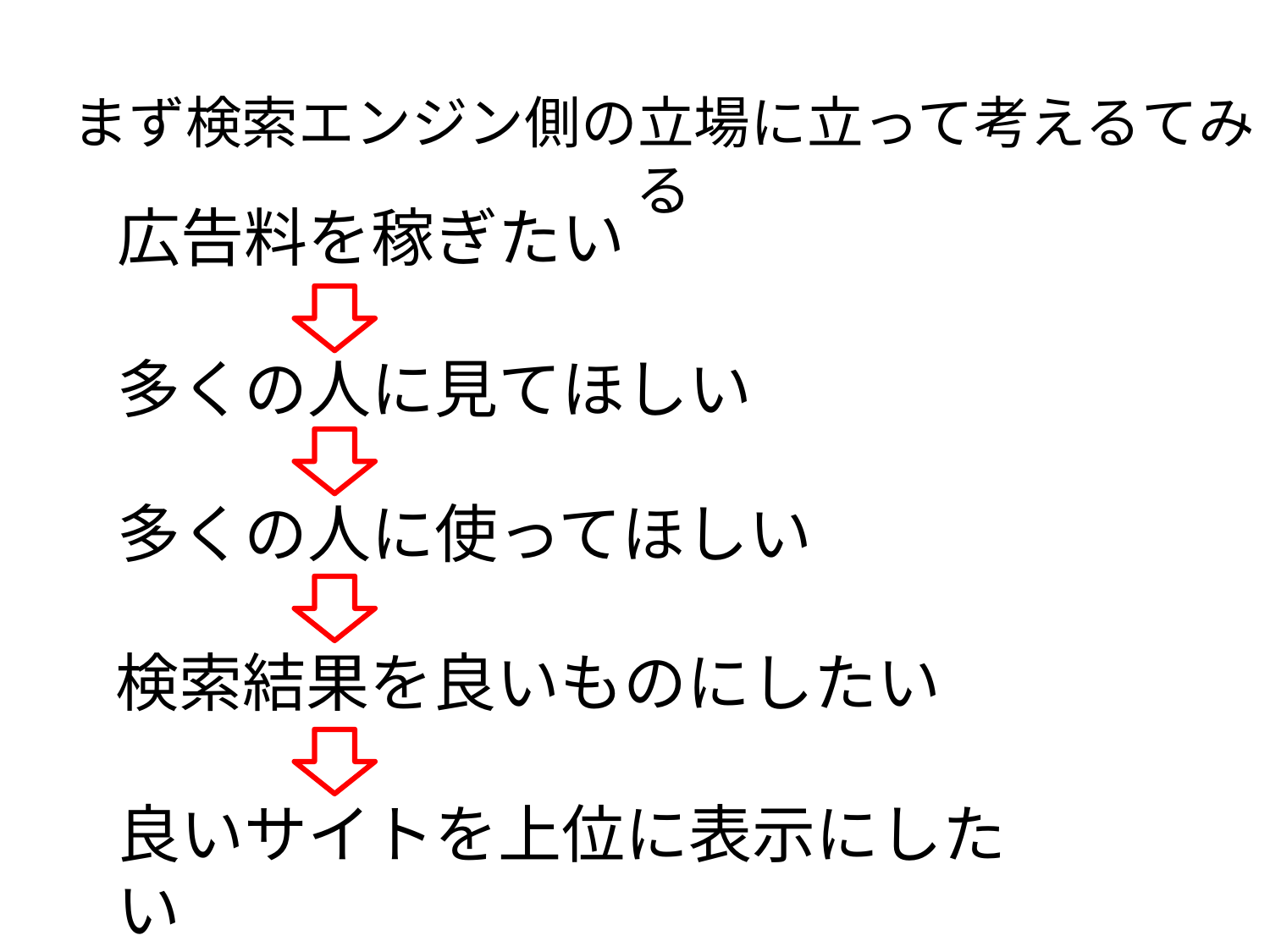

# まず検索エンジン側の立場に立って考えるてみる
広告料を稼ぎたい

多くの人に見てほしい

多くの人に使ってほしい

検索結果を良いものにしたい

良いサイトを上位に表示にしたい